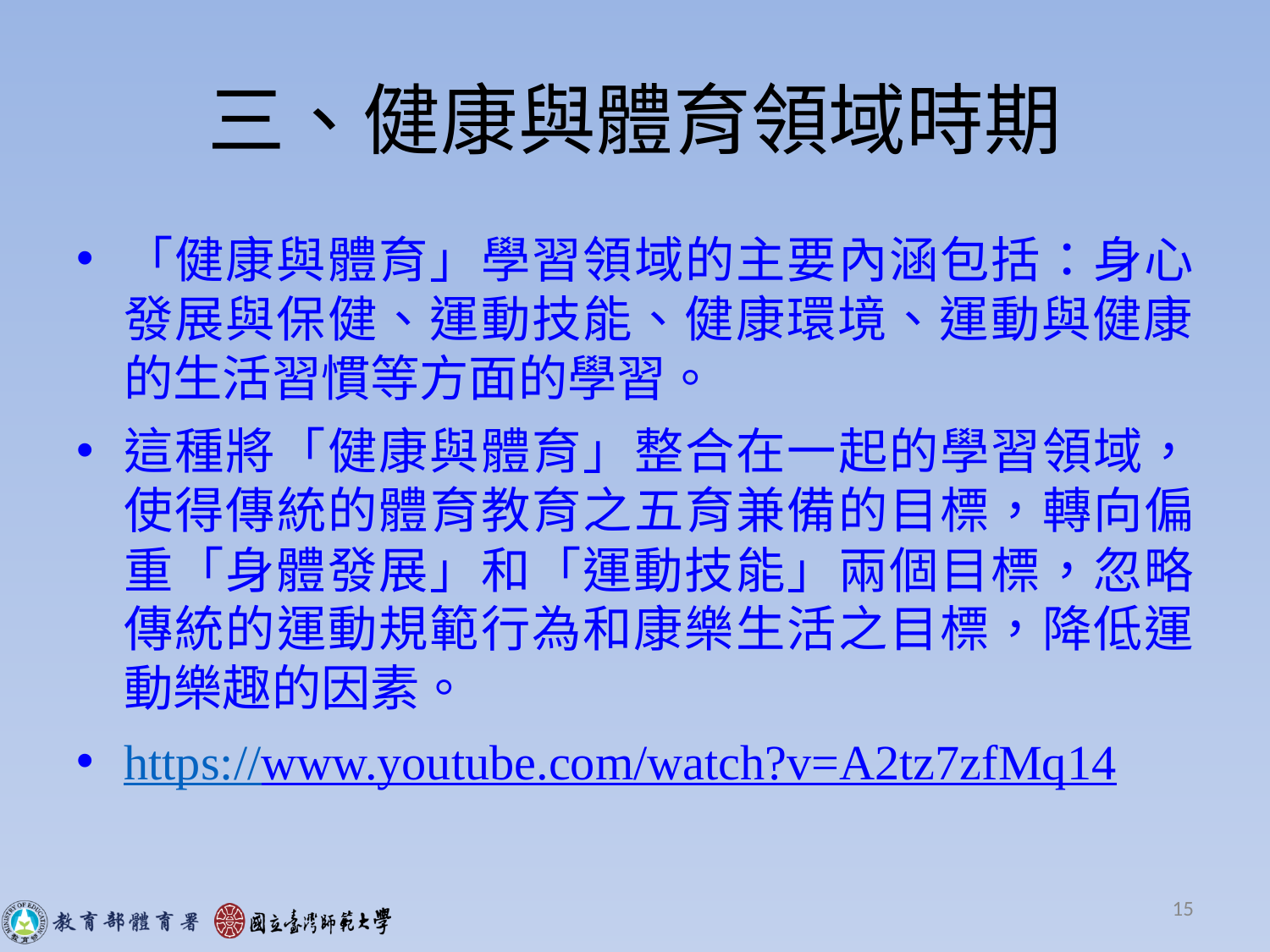

# 三、健康與體育領域時期
「健康與體育」學習領域的主要內涵包括：身心發展與保健、運動技能、健康環境、運動與健康的生活習慣等方面的學習。
這種將「健康與體育」整合在一起的學習領域，使得傳統的體育教育之五育兼備的目標，轉向偏重「身體發展」和「運動技能」兩個目標，忽略傳統的運動規範行為和康樂生活之目標，降低運動樂趣的因素。
https://www.youtube.com/watch?v=A2tz7zfMq14
15